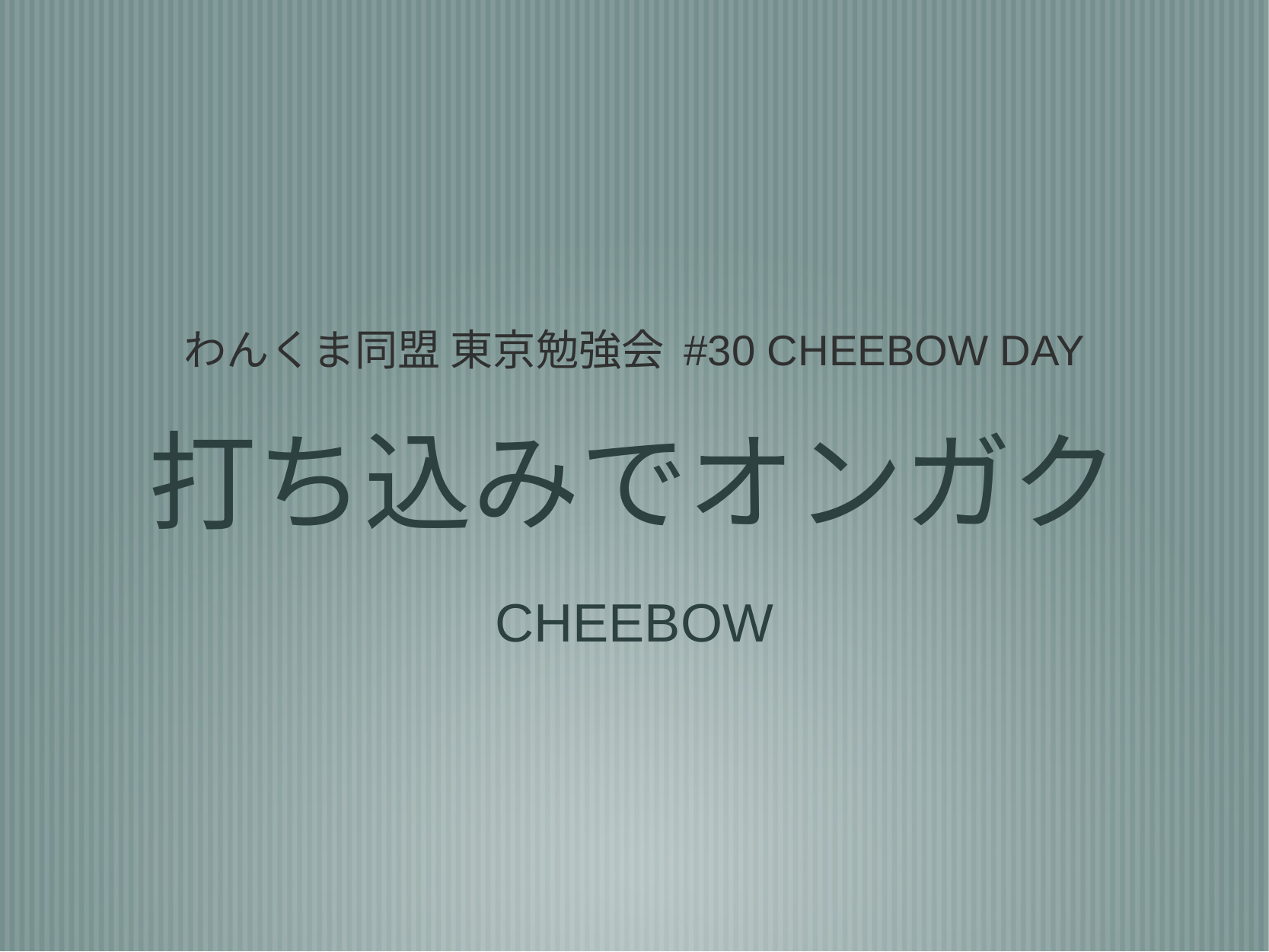

# わんくま同盟 東京勉強会 #30 CHEEBOW DAY
打ち込みでオンガク
CHEEBOW